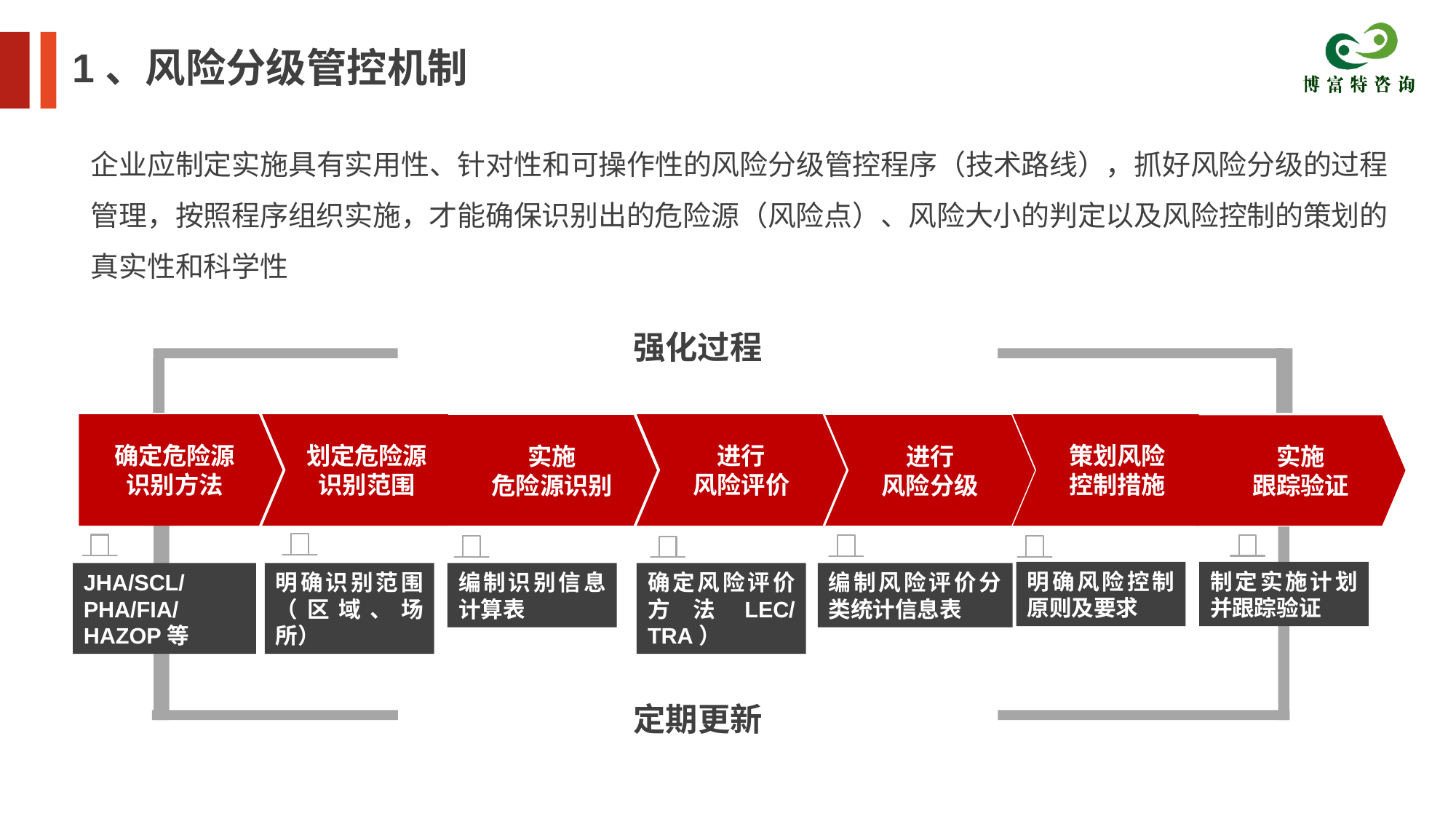

1、风险分级管控机制
企业应制定实施具有实用性、针对性和可操作性的风险分级管控程序（技术路线），抓好风险分级的过程管理，按照程序组织实施，才能确保识别出的危险源（风险点）、风险大小的判定以及风险控制的策划的真实性和科学性
强化过程

确定危险源
识别方法
划定危险源识别范围
进行
风险评价
策划风险
控制措施
实施
危险源识别
进行
风险分级
实施
跟踪验证

明确风险控制原则及要求
制定实施计划并跟踪验证
JHA/SCL/PHA/FIA/HAZOP等
明确识别范围（区域、场所）
编制识别信息计算表
确定风险评价方法LEC/TRA）
编制风险评价分类统计信息表
定期更新